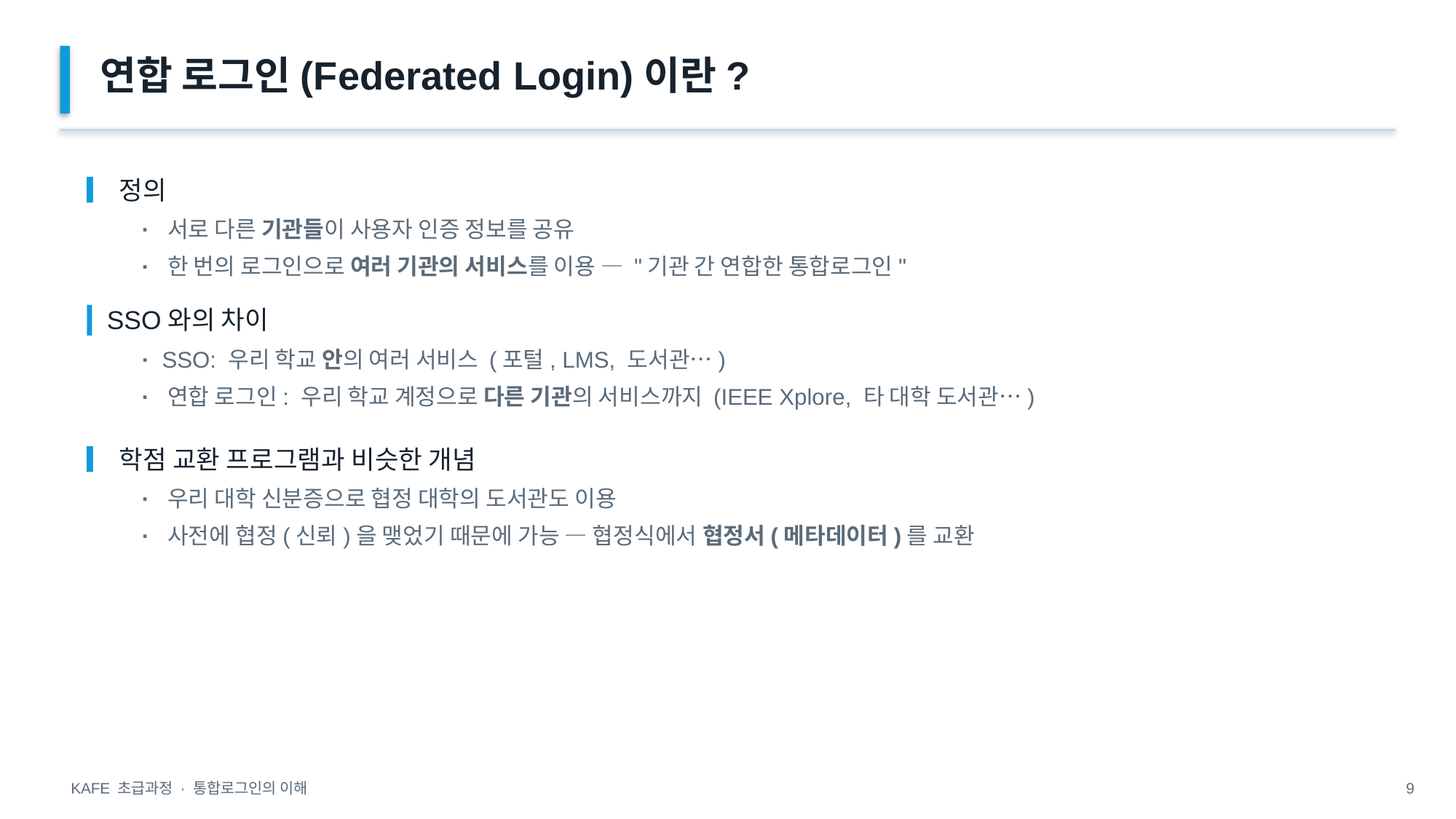

연합 로그인(Federated Login)이란?

▎정의
·  서로 다른 기관들이 사용자 인증 정보를 공유
·  한 번의 로그인으로 여러 기관의 서비스를 이용 — "기관 간 연합한 통합로그인"
▎SSO와의 차이
·  SSO: 우리 학교 안의 여러 서비스 (포털, LMS, 도서관…)
·  연합 로그인: 우리 학교 계정으로 다른 기관의 서비스까지 (IEEE Xplore, 타 대학 도서관…)
▎학점 교환 프로그램과 비슷한 개념
·  우리 대학 신분증으로 협정 대학의 도서관도 이용
·  사전에 협정(신뢰)을 맺었기 때문에 가능 — 협정식에서 협정서(메타데이터)를 교환
KAFE 초급과정 · 통합로그인의 이해
9